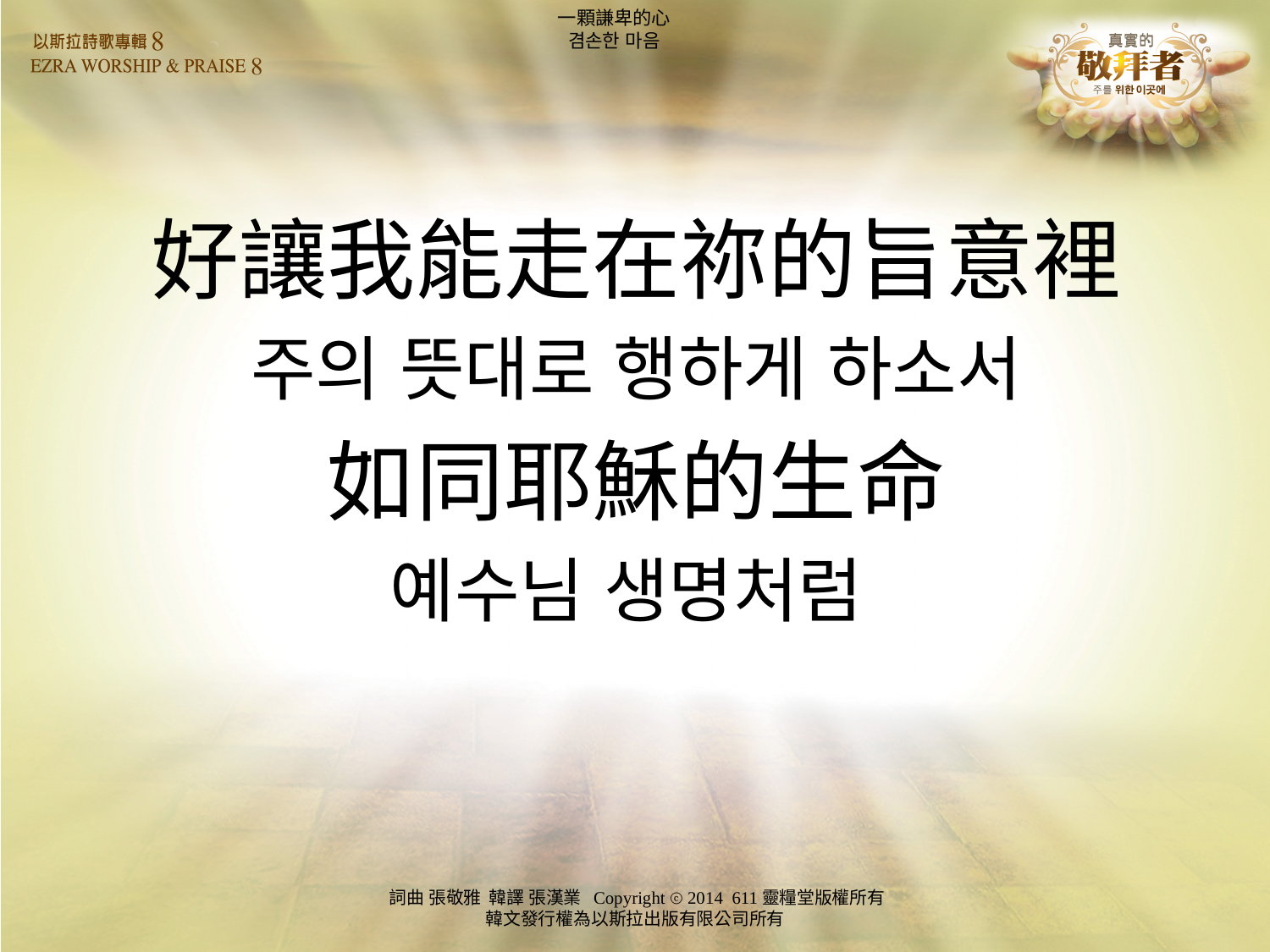

# 一顆謙卑的心 겸손한 마음
好讓我能走在祢的旨意裡
주의 뜻대로 행하게 하소서
如同耶穌的生命
예수님 생명처럼

詞曲 張敬雅  韓譯 張漢業  Copyright ⓒ 2014  611靈糧堂版權所有
韓文發行權為以斯拉出版有限公司所有